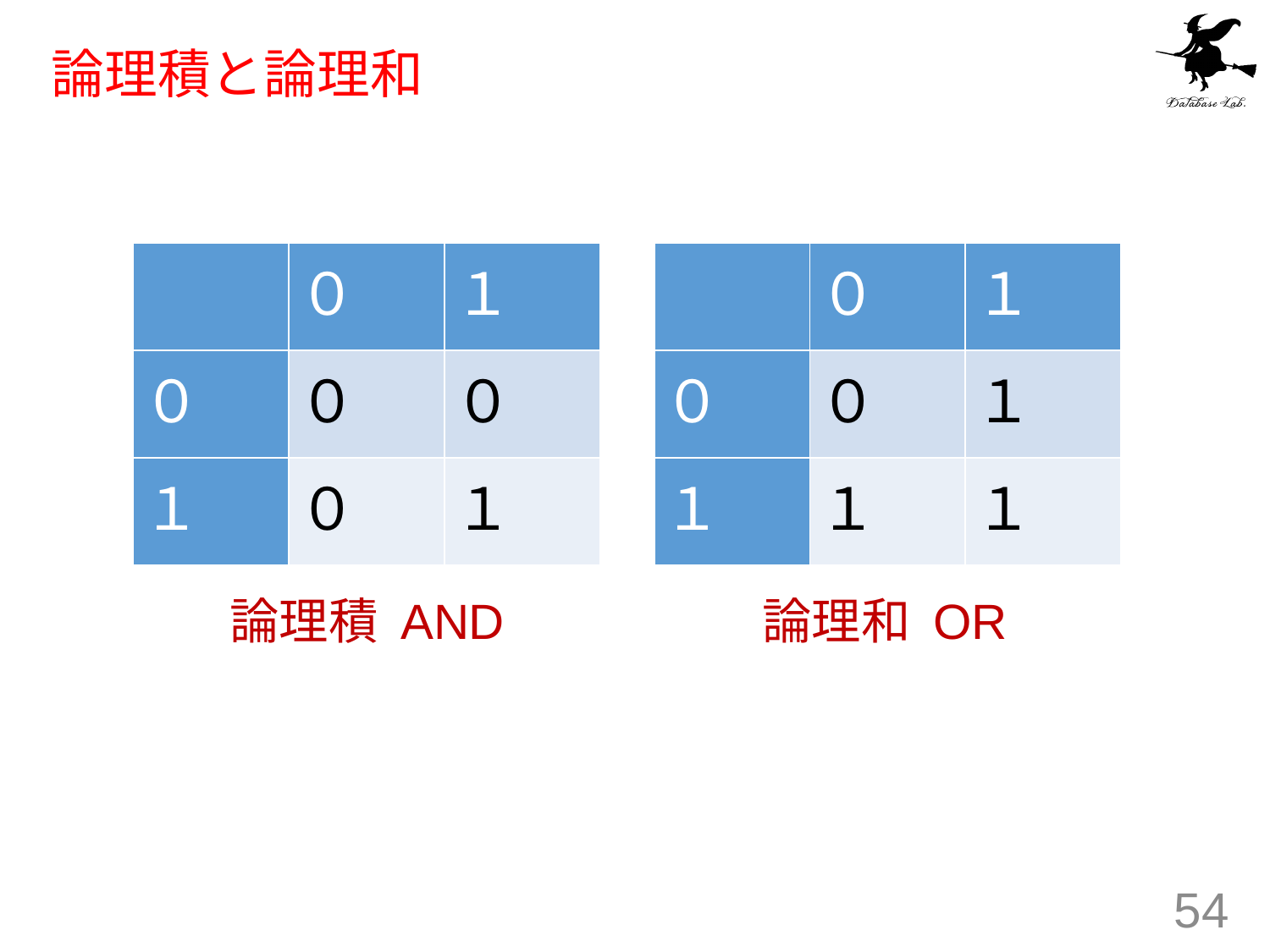

# 論理積と論理和
|  | ０ | １ |
| --- | --- | --- |
| ０ | ０ | ０ |
| １ | ０ | １ |
|  | ０ | １ |
| --- | --- | --- |
| ０ | ０ | １ |
| １ | １ | １ |
論理積 AND
論理和 OR
54